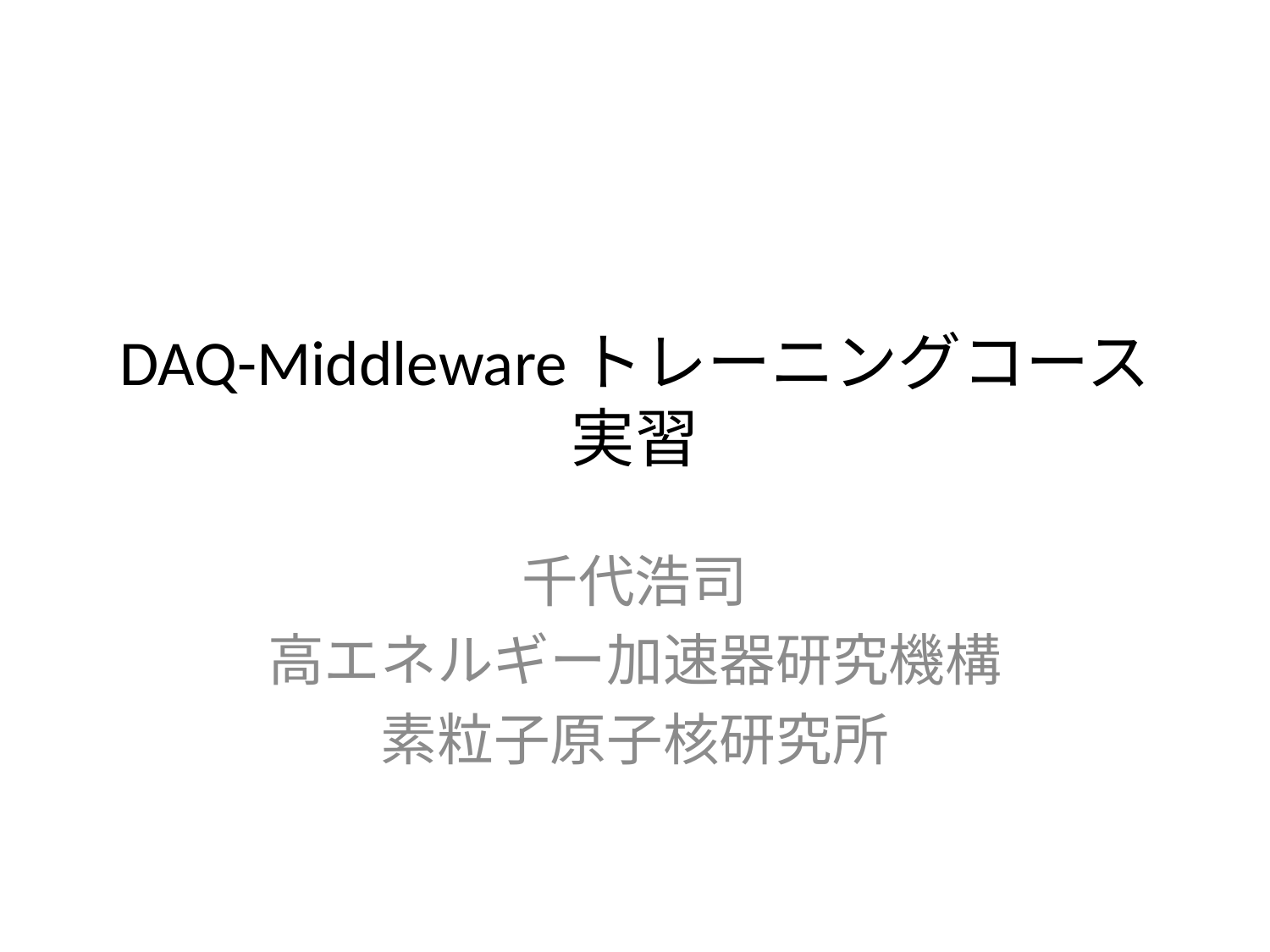

# DAQ-Middlewareトレーニングコース 実習
千代浩司
高エネルギー加速器研究機構
素粒子原子核研究所